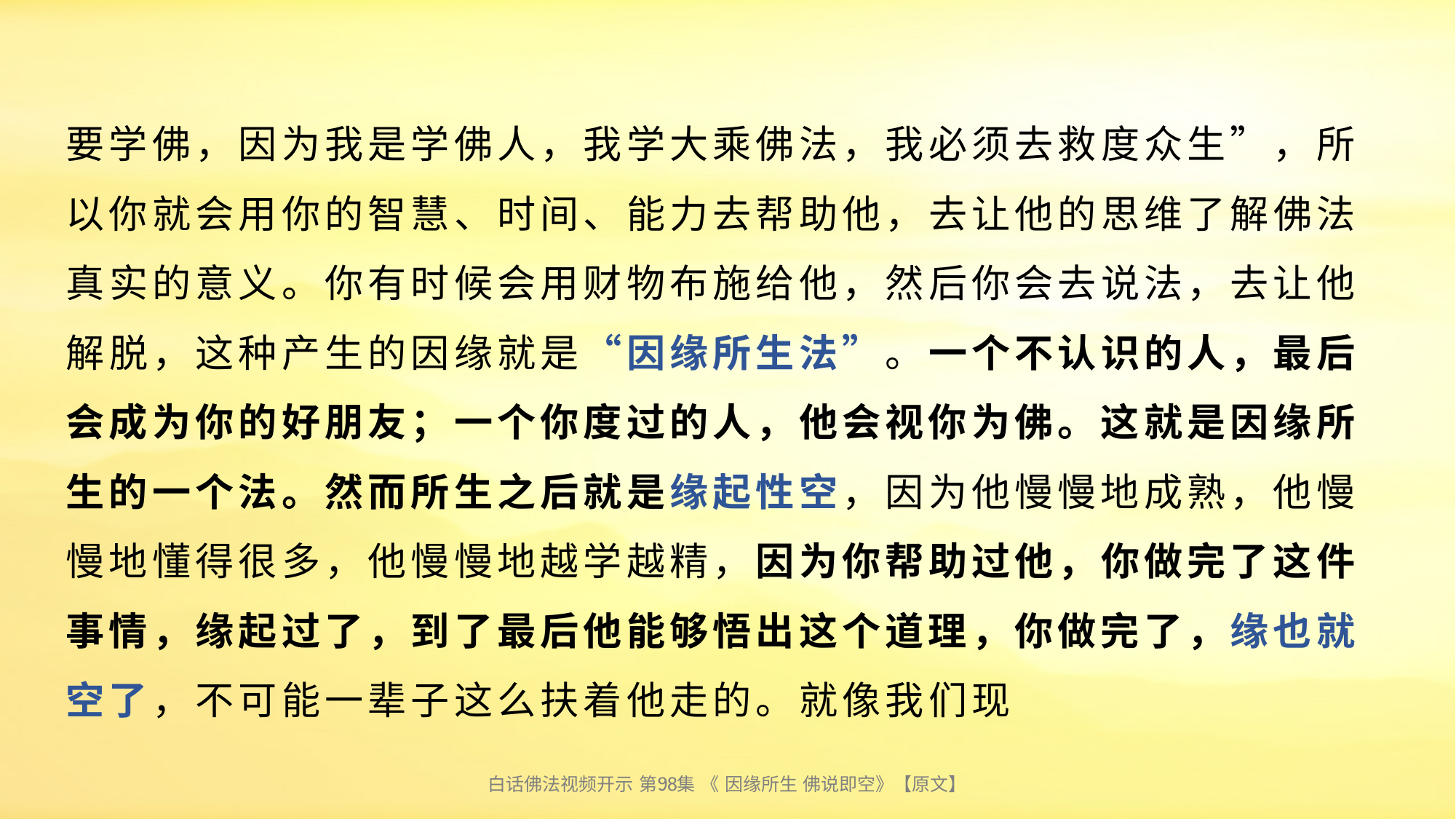

# 要学佛，因为我是学佛人，我学大乘佛法，我必须去救度众生”，所以你就会用你的智慧、时间、能力去帮助他，去让他的思维了解佛法真实的意义。你有时候会用财物布施给他，然后你会去说法，去让他解脱，这种产生的因缘就是“因缘所生法”。一个不认识的人，最后会成为你的好朋友；一个你度过的人，他会视你为佛。这就是因缘所生的一个法。然而所生之后就是缘起性空，因为他慢慢地成熟，他慢慢地懂得很多，他慢慢地越学越精，因为你帮助过他，你做完了这件事情，缘起过了，到了最后他能够悟出这个道理，你做完了，缘也就空了，不可能一辈子这么扶着他走的。就像我们现
白话佛法视频开示 第98集 《 因缘所生 佛说即空》【原文】